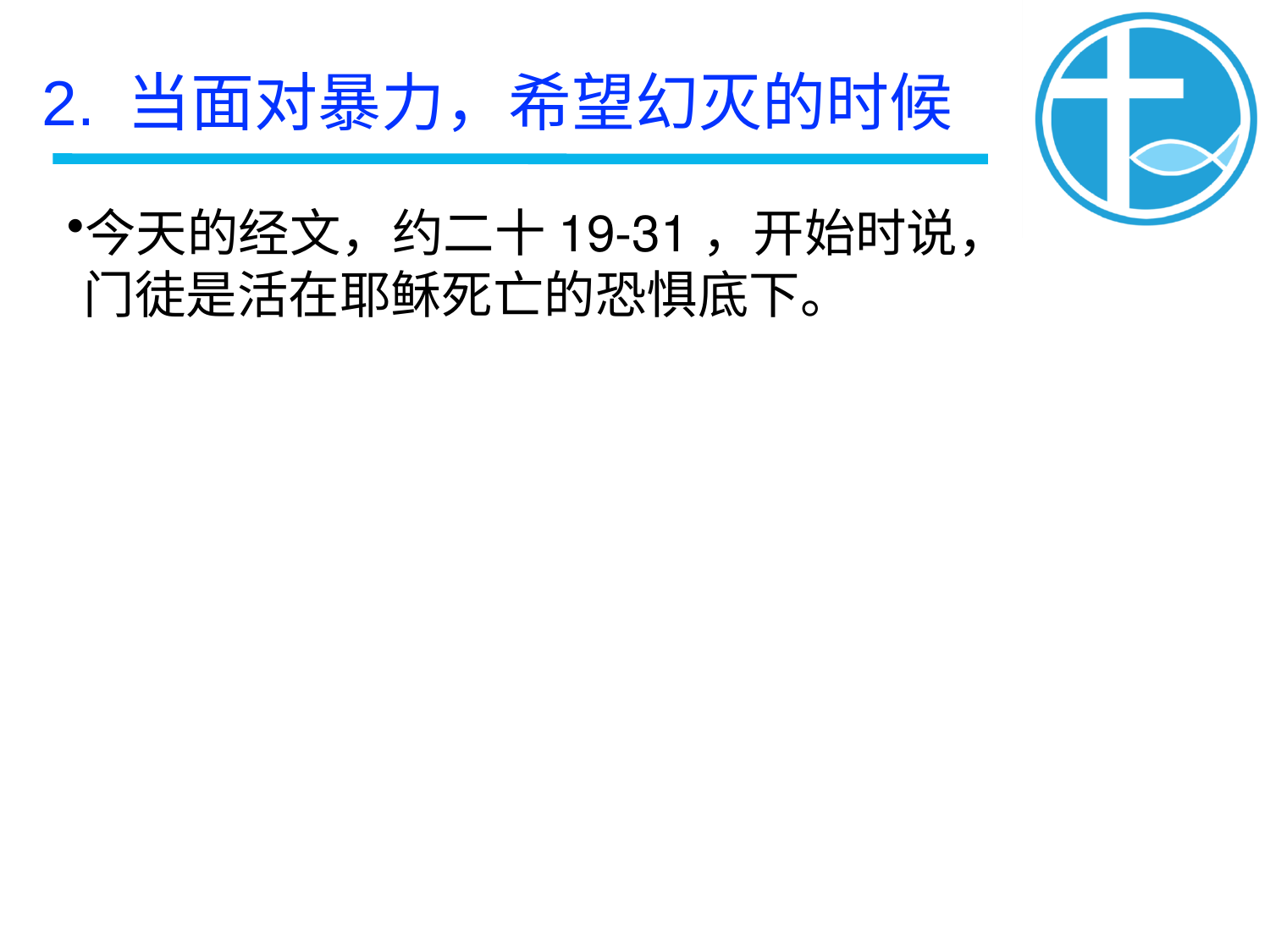

2. 当面对暴力，希望幻灭的时候
今天的经文，约二十19-31，开始时说，门徒是活在耶稣死亡的恐惧底下。